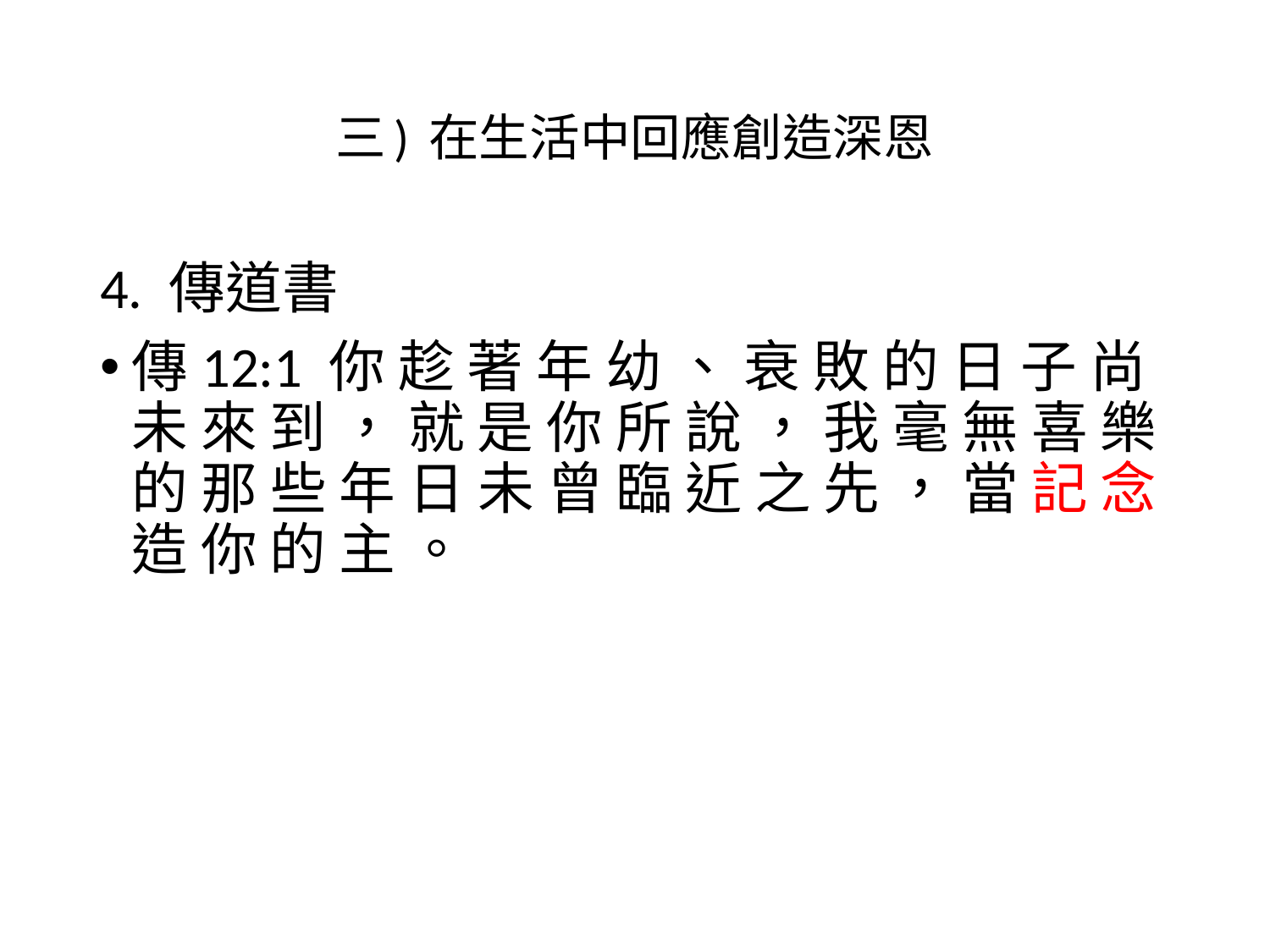

# 三) 在生活中回應創造深恩
4. 傳道書
傳12:1 你 趁 著 年 幼 、 衰 敗 的 日 子 尚 未 來 到 ， 就 是 你 所 說 ， 我 毫 無 喜 樂 的 那 些 年 日 未 曾 臨 近 之 先 ， 當 記 念 造 你 的 主 。